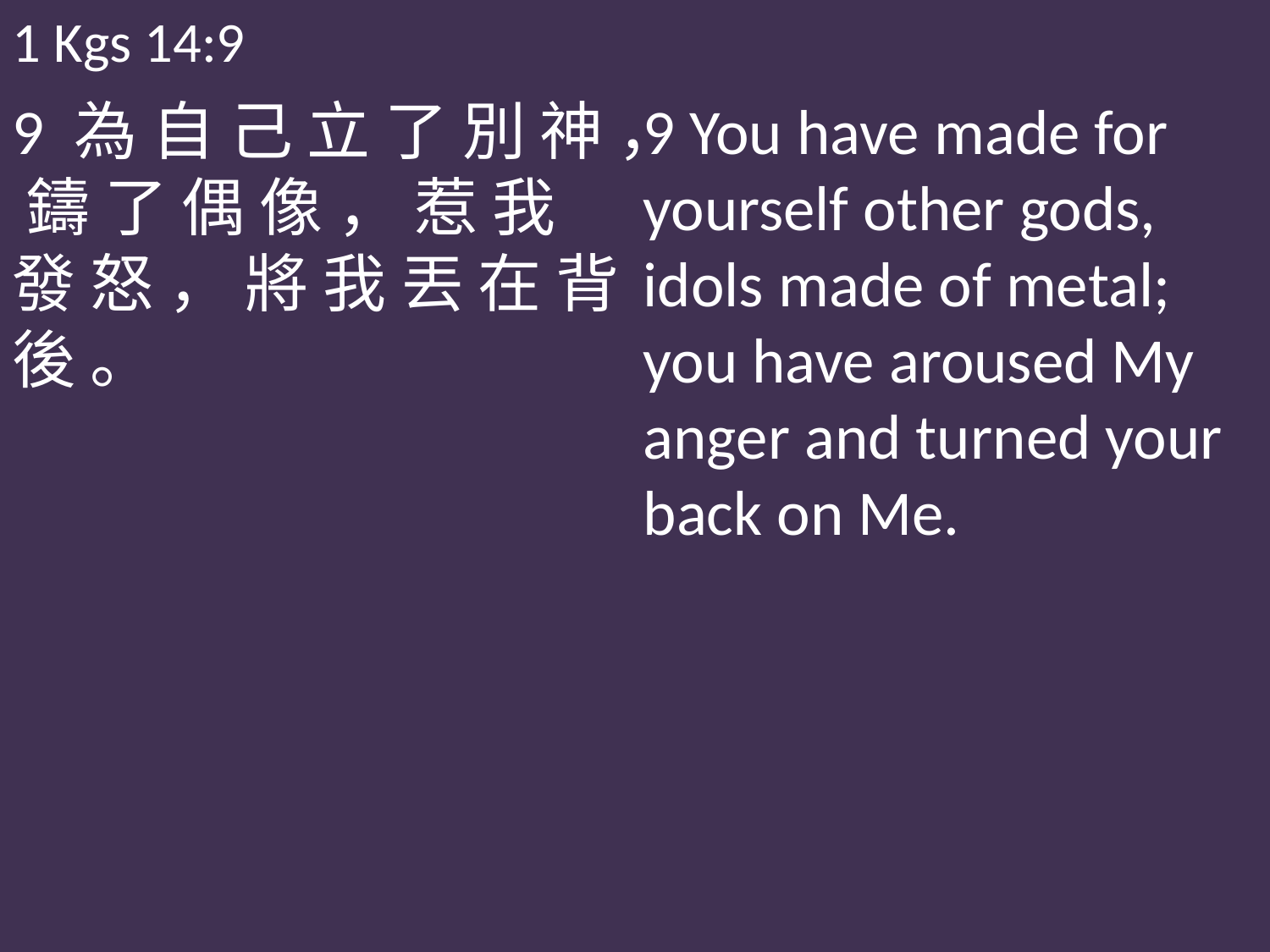

1 Kgs 14:9
9 為 自 己 立 了 別 神 ， 鑄 了 偶 像 ， 惹 我 發 怒 ， 將 我 丟 在 背 後 。
9 You have made for yourself other gods, idols made of metal; you have aroused My anger and turned your back on Me.